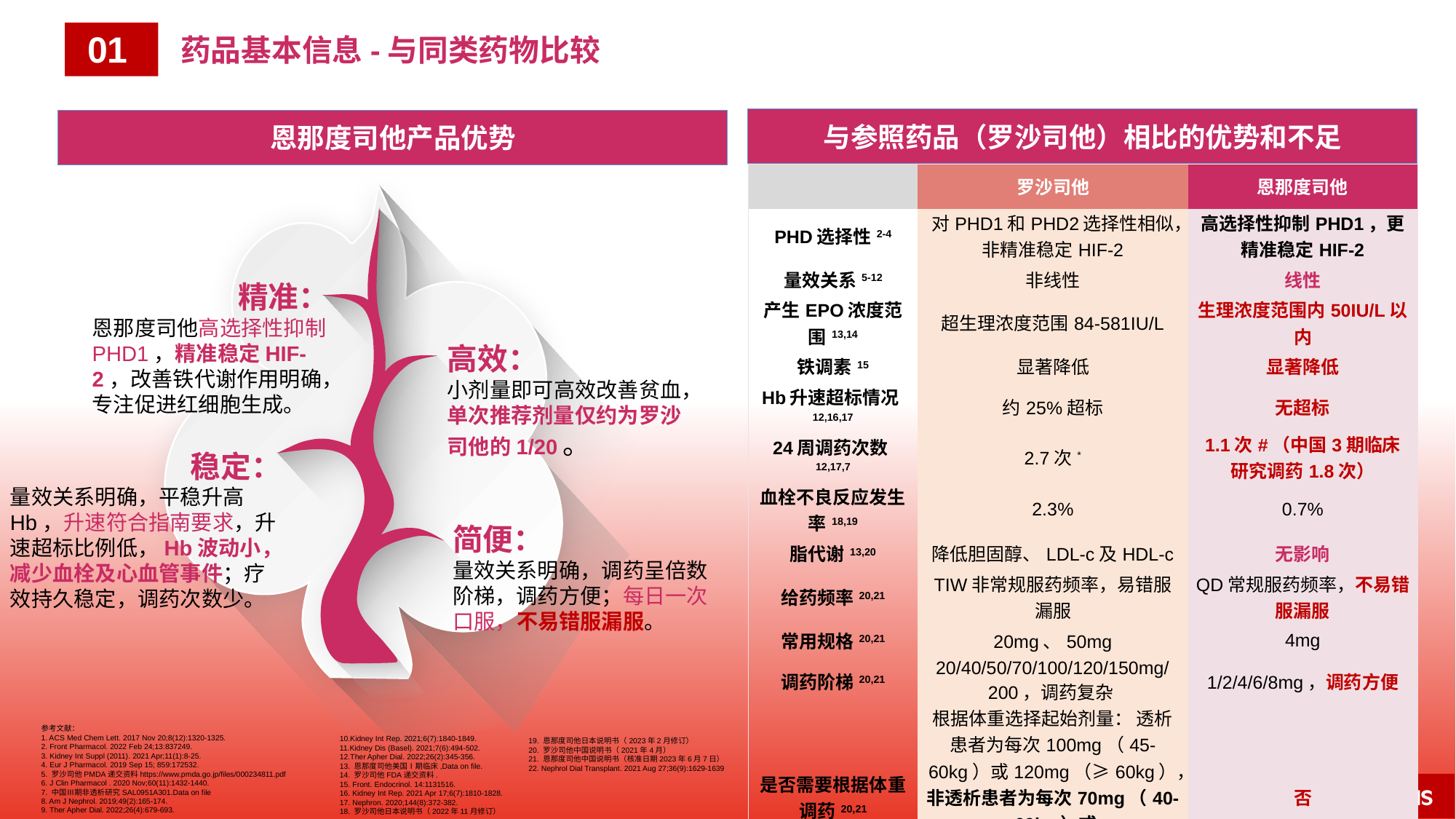

01

药品基本信息-与同类药物比较
与参照药品（罗沙司他）相比的优势和不足
恩那度司他产品优势
|  | 罗沙司他 | 恩那度司他 |
| --- | --- | --- |
| PHD选择性2-4 | 对PHD1和PHD2选择性相似，非精准稳定HIF-2 | 高选择性抑制PHD1，更精准稳定HIF-2 |
| 量效关系5-12 | 非线性 | 线性 |
| 产生EPO浓度范围13,14 | 超生理浓度范围84-581IU/L | 生理浓度范围内50IU/L以内 |
| 铁调素15 | 显著降低 | 显著降低 |
| Hb升速超标情况12,16,17 | 约25%超标 | 无超标 |
| 24周调药次数12,17,7 | 2.7次\* | 1.1次#（中国3期临床研究调药1.8次） |
| 血栓不良反应发生率18,19 | 2.3% | 0.7% |
| 脂代谢13,20 | 降低胆固醇、LDL-c及HDL-c | 无影响 |
| 给药频率20,21 | TIW非常规服药频率，易错服漏服 | QD常规服药频率，不易错服漏服 |
| 常用规格20,21 | 20mg、50mg | 4mg |
| 调药阶梯20,21 | 20/40/50/70/100/120/150mg/200，调药复杂 | 1/2/4/6/8mg，调药方便 |
| 是否需要根据体重调药20,21 | 根据体重选择起始剂量： 透析患者为每次100mg（45-60kg）或120mg（≥60kg），非透析患者为每次70mg（40-<60kg）或100mg（≥60kg），口服给药，每周三次（TIW） | 否 |

精准：
恩那度司他高选择性抑制PHD1，精准稳定HIF-2，改善铁代谢作用明确，专注促进红细胞生成。
高效：
小剂量即可高效改善贫血，单次推荐剂量仅约为罗沙司他的1/20。
稳定：
量效关系明确，平稳升高Hb，升速符合指南要求，升速超标比例低，Hb波动小，减少血栓及心血管事件；疗效持久稳定，调药次数少。
简便：
量效关系明确，调药呈倍数阶梯，调药方便；每日一次口服，不易错服漏服。
参考文献：
1. ACS Med Chem Lett. 2017 Nov 20;8(12):1320-1325.
2. Front Pharmacol. 2022 Feb 24;13:837249.
3. Kidney Int Suppl (2011). 2021 Apr;11(1):8-25.
4. Eur J Pharmacol. 2019 Sep 15; 859:172532.
5. 罗沙司他PMDA递交资料https://www.pmda.go.jp/files/000234811.pdf
6. J Clin Pharmacol . 2020 Nov;60(11):1432-1440.
7. 中国Ⅲ期非透析研究SAL0951A301.Data on file
8. Am J Nephrol. 2019;49(2):165-174.
9. Ther Apher Dial. 2022;26(4):679-693.
10.Kidney Int Rep. 2021;6(7):1840-1849.
11.Kidney Dis (Basel). 2021;7(6):494-502.
12.Ther Apher Dial. 2022;26(2):345-356.
13. 恩那度司他美国Ⅰ期临床,Data on file.
14. 罗沙司他FDA递交资料.
15. Front. Endocrinol. 14:1131516.
16. Kidney Int Rep. 2021 Apr 17;6(7):1810-1828.
17. Nephron. 2020;144(8):372-382.
18. 罗沙司他日本说明书（2022年11月修订）
19. 恩那度司他日本说明书（2023年2月修订）
20. 罗沙司他中国说明书（2021年4月）
21. 恩那度司他中国说明书（核准日期2023年6月7日）
22. Nephrol Dial Transplant. 2021 Aug 27;36(9):1629-1639
5